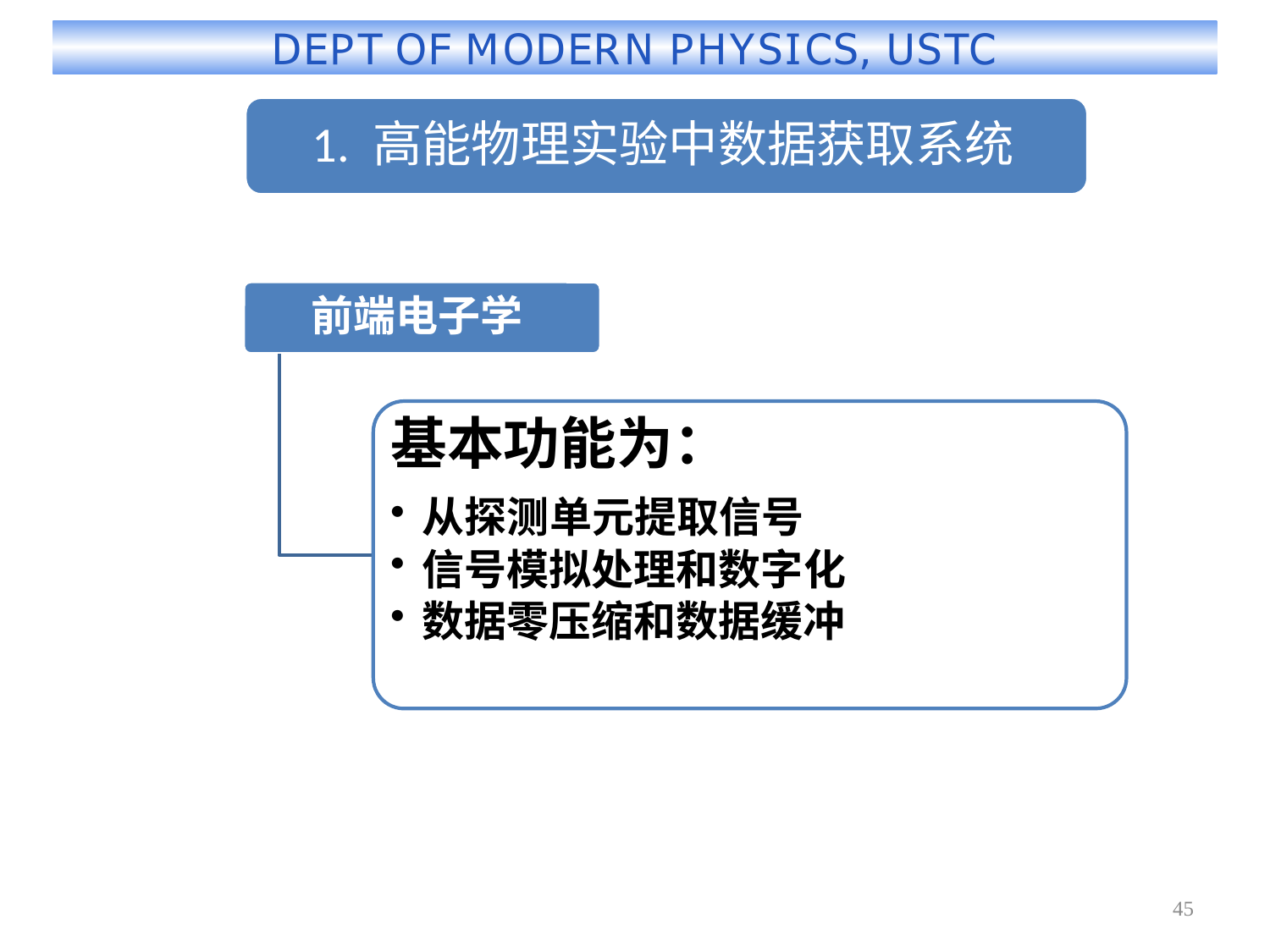

1. 高能物理实验中数据获取系统
前端电子学
基本功能为：
从探测单元提取信号
信号模拟处理和数字化
数据零压缩和数据缓冲
45